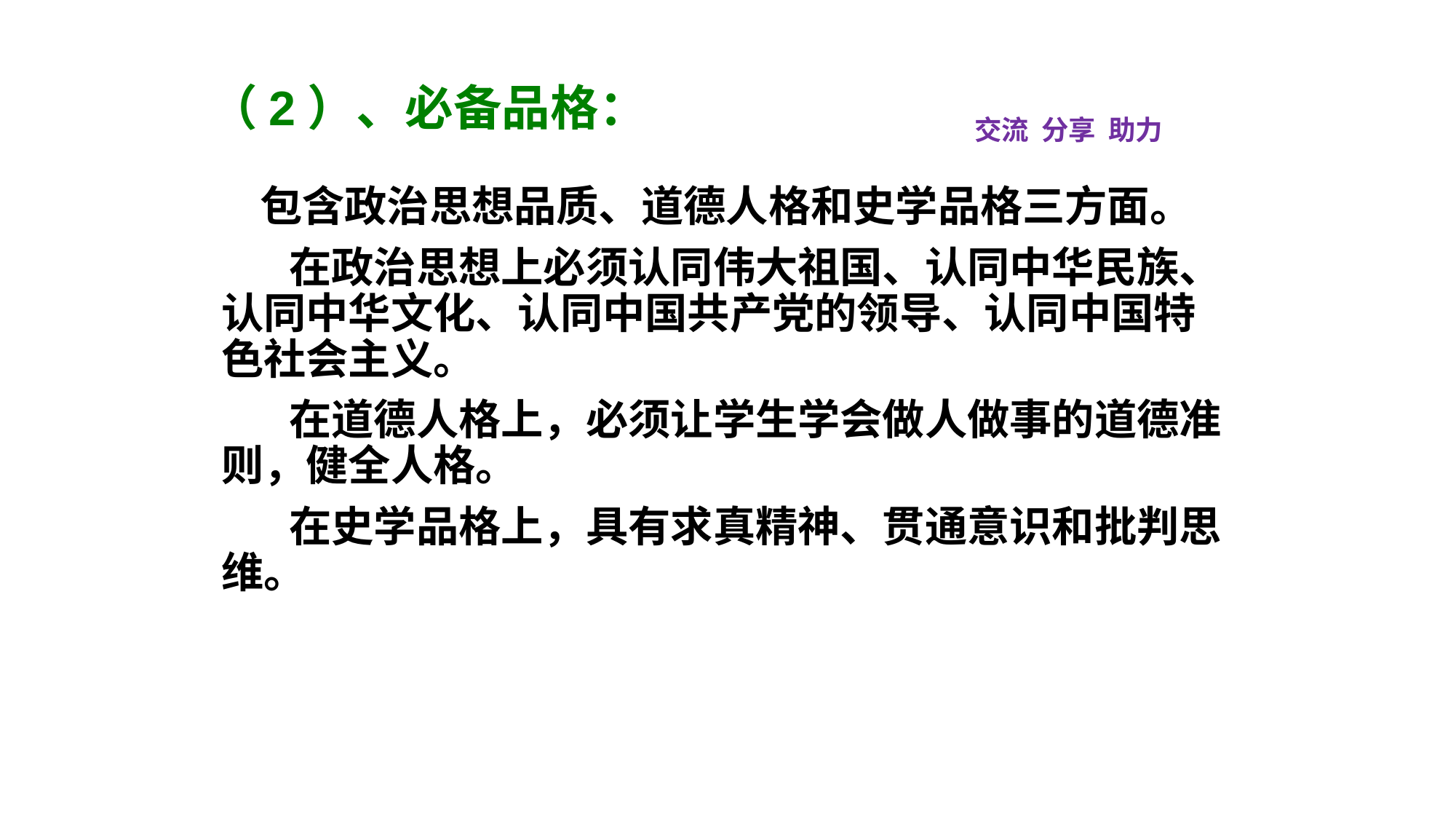

（2）、必备品格：
交流  分享  助力
   包含政治思想品质、道德人格和史学品格三方面。
      在政治思想上必须认同伟大祖国、认同中华民族、认同中华文化、认同中国共产党的领导、认同中国特色社会主义。
      在道德人格上，必须让学生学会做人做事的道德准则，健全人格。
      在史学品格上，具有求真精神、贯通意识和批判思维。